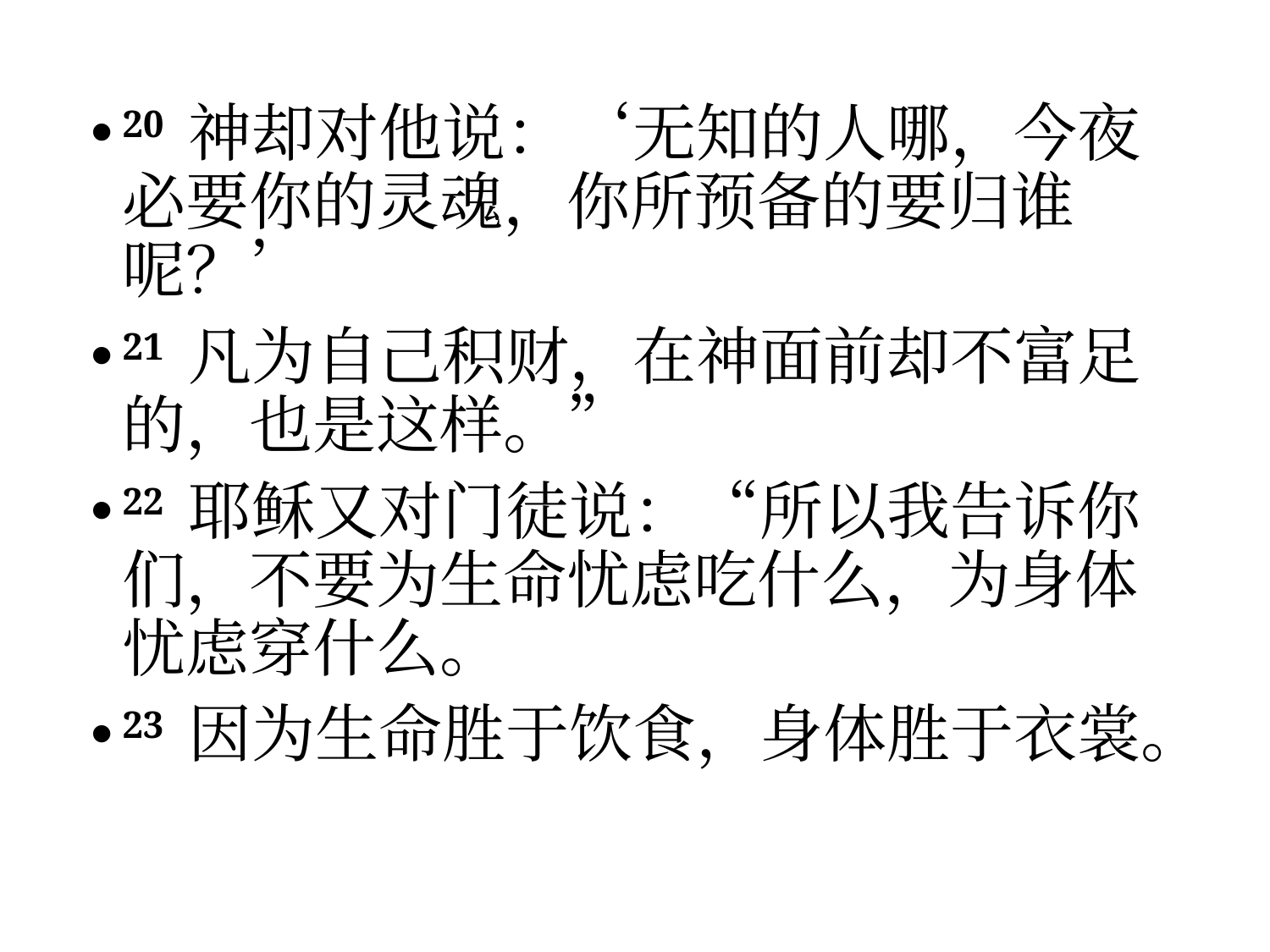

20 神却对他说：‘无知的人哪，今夜必要你的灵魂，你所预备的要归谁呢？’
21 凡为自己积财，在神面前却不富足的，也是这样。”
22 耶稣又对门徒说：“所以我告诉你们，不要为生命忧虑吃什么，为身体忧虑穿什么。
23 因为生命胜于饮食，身体胜于衣裳。